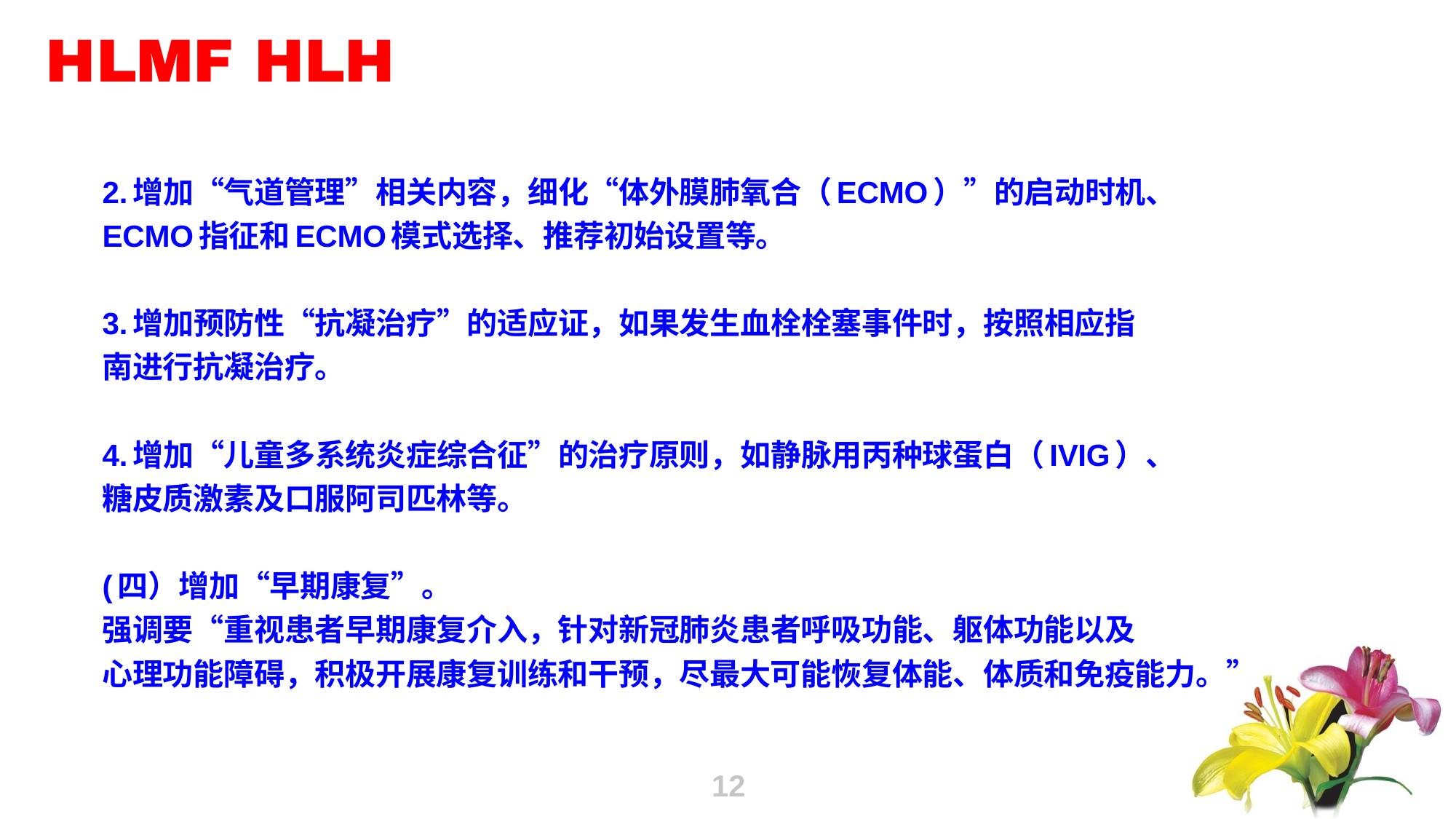

2.增加“气道管理”相关内容，细化“体外膜肺氧合（ECMO）”的启动时机、
ECMO指征和ECMO模式选择、推荐初始设置等。

3.增加预防性“抗凝治疗”的适应证，如果发生血栓栓塞事件时，按照相应指
南进行抗凝治疗。

4.增加“儿童多系统炎症综合征”的治疗原则，如静脉用丙种球蛋白（IVIG）、
糖皮质激素及口服阿司匹林等。

(四）增加“早期康复”。
强调要“重视患者早期康复介入，针对新冠肺炎患者呼吸功能、躯体功能以及
心理功能障碍，积极开展康复训练和干预，尽最大可能恢复体能、体质和免疫能力。”

12